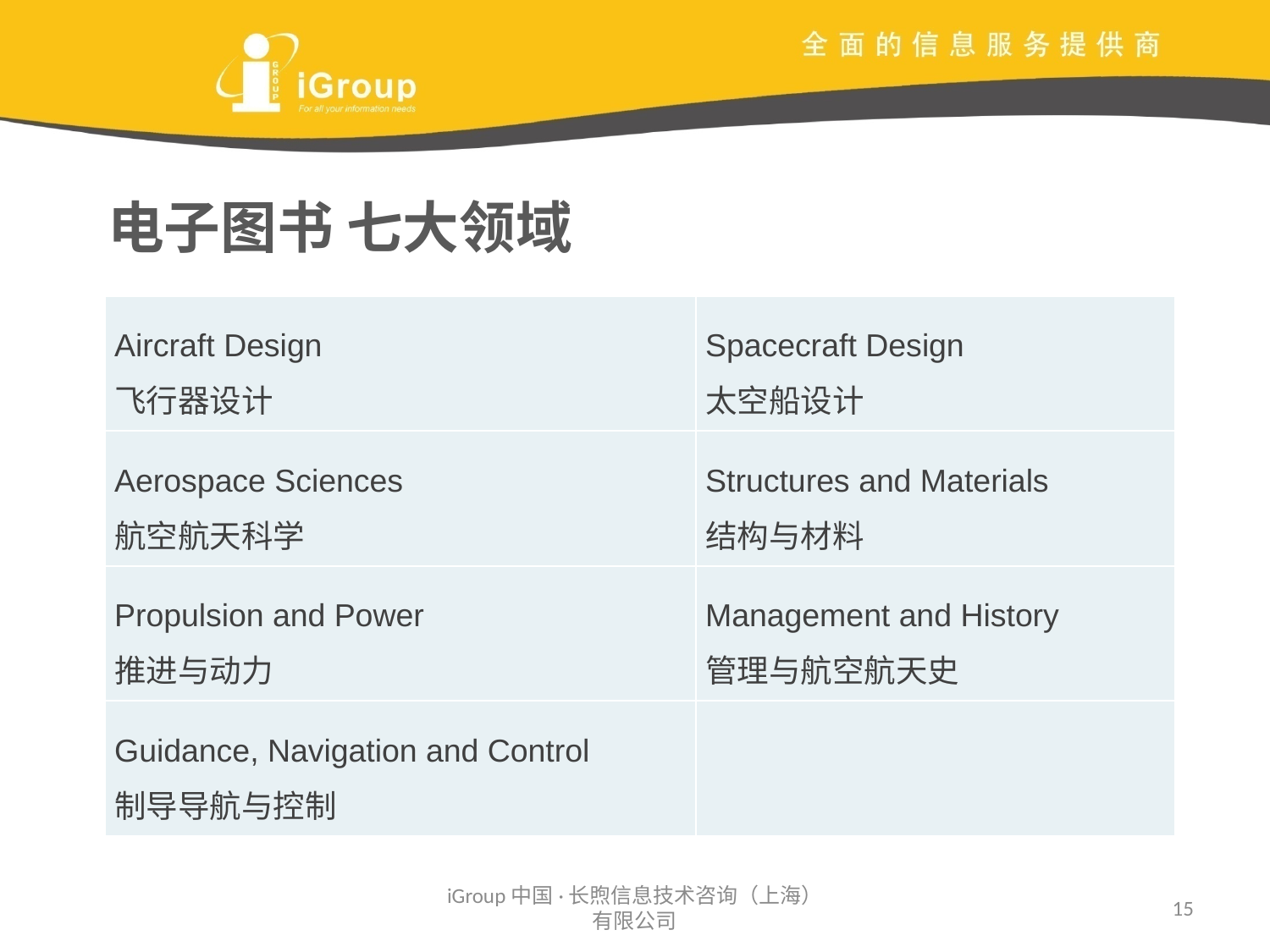

电子图书 七大领域
| Aircraft Design 飞行器设计 | Spacecraft Design 太空船设计 |
| --- | --- |
| Aerospace Sciences 航空航天科学 | Structures and Materials 结构与材料 |
| Propulsion and Power 推进与动力 | Management and History 管理与航空航天史 |
| Guidance, Navigation and Control 制导导航与控制 |  |
iGroup中国·长煦信息技术咨询（上海）有限公司
15